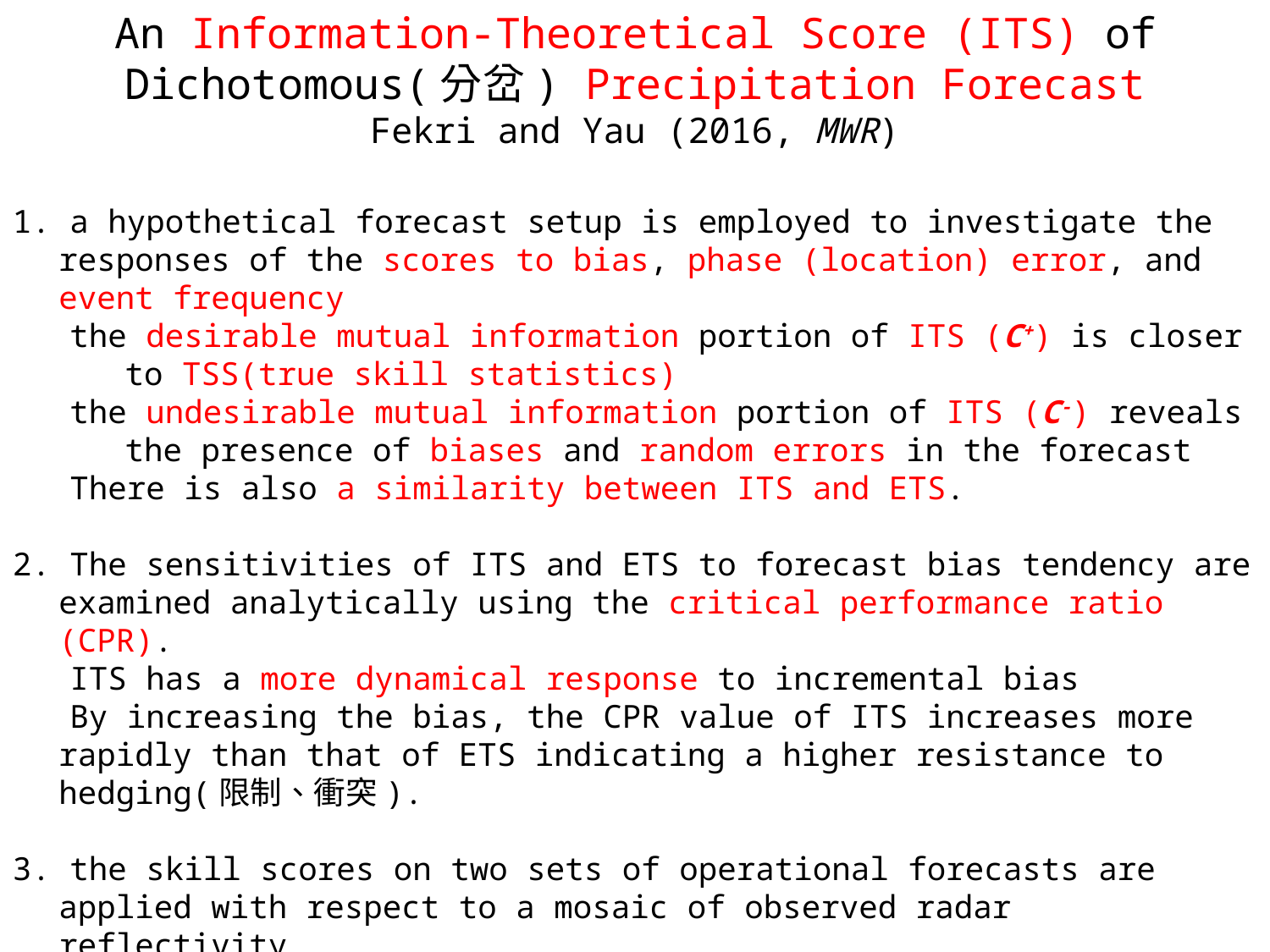

An Information-Theoretical Score (ITS) of
Dichotomous(分岔) Precipitation Forecast
Fekri and Yau (2016, MWR)

1. a hypothetical forecast setup is employed to investigate the responses of the scores to bias, phase (location) error, and event frequency
   the desirable mutual information portion of ITS (C+) is closer to TSS(true skill statistics)
   the undesirable mutual information portion of ITS (C-) reveals the presence of biases and random errors in the forecast
   There is also a similarity between ITS and ETS.

2. The sensitivities of ITS and ETS to forecast bias tendency are examined analytically using the critical performance ratio (CPR).
   ITS has a more dynamical response to incremental bias
   By increasing the bias, the CPR value of ITS increases more rapidly than that of ETS indicating a higher resistance to hedging(限制、衝突).

3. the skill scores on two sets of operational forecasts are applied with respect to a mosaic of observed radar reflectivity
   ITS remains more consistent in its evaluation of skills at different thresholds compared to other scores